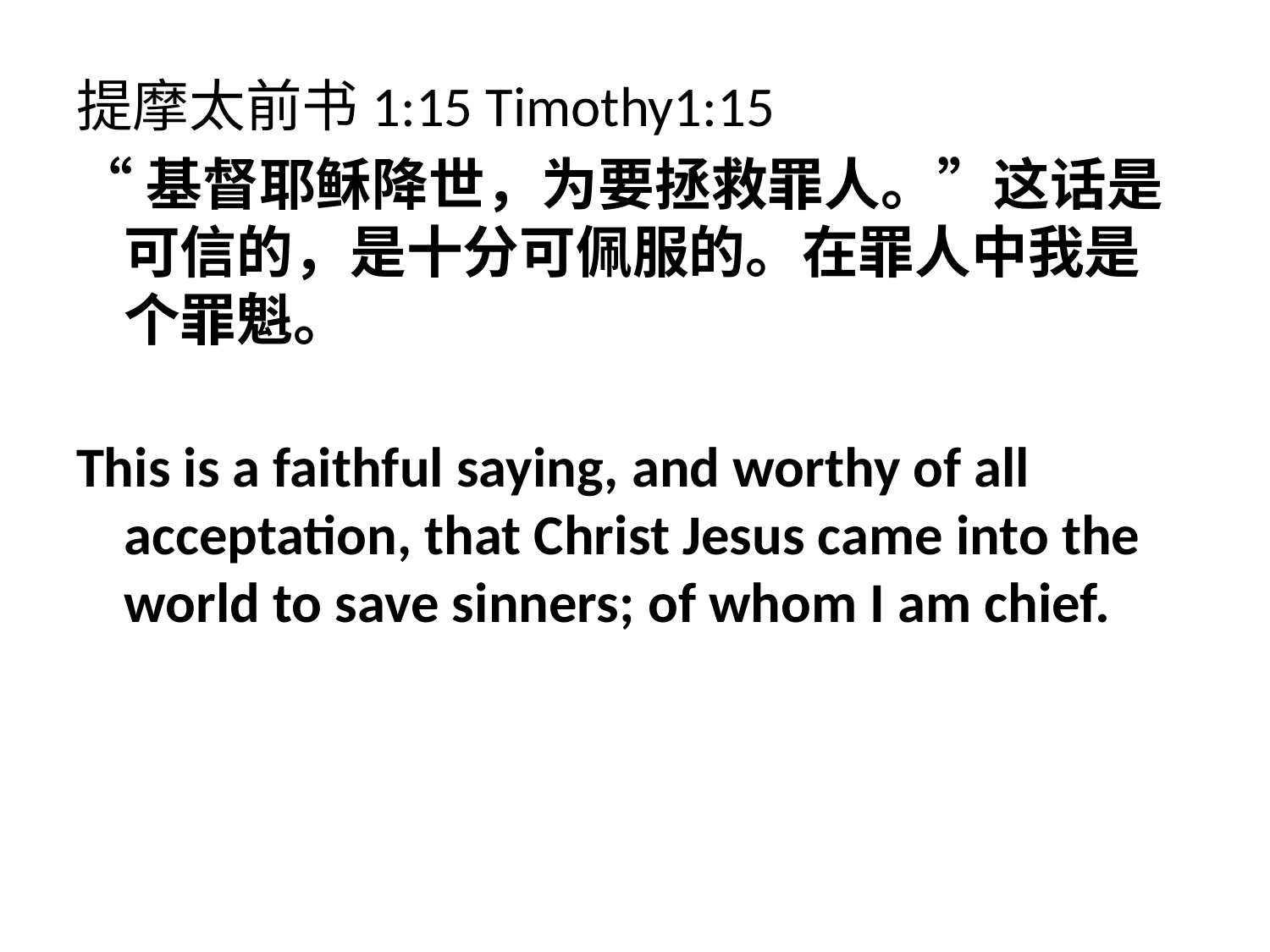

提摩太前书1:15 Timothy1:15
“基督耶稣降世，为要拯救罪人。”这话是可信的，是十分可佩服的。在罪人中我是个罪魁。
This is a faithful saying, and worthy of all acceptation, that Christ Jesus came into the world to save sinners; of whom I am chief.